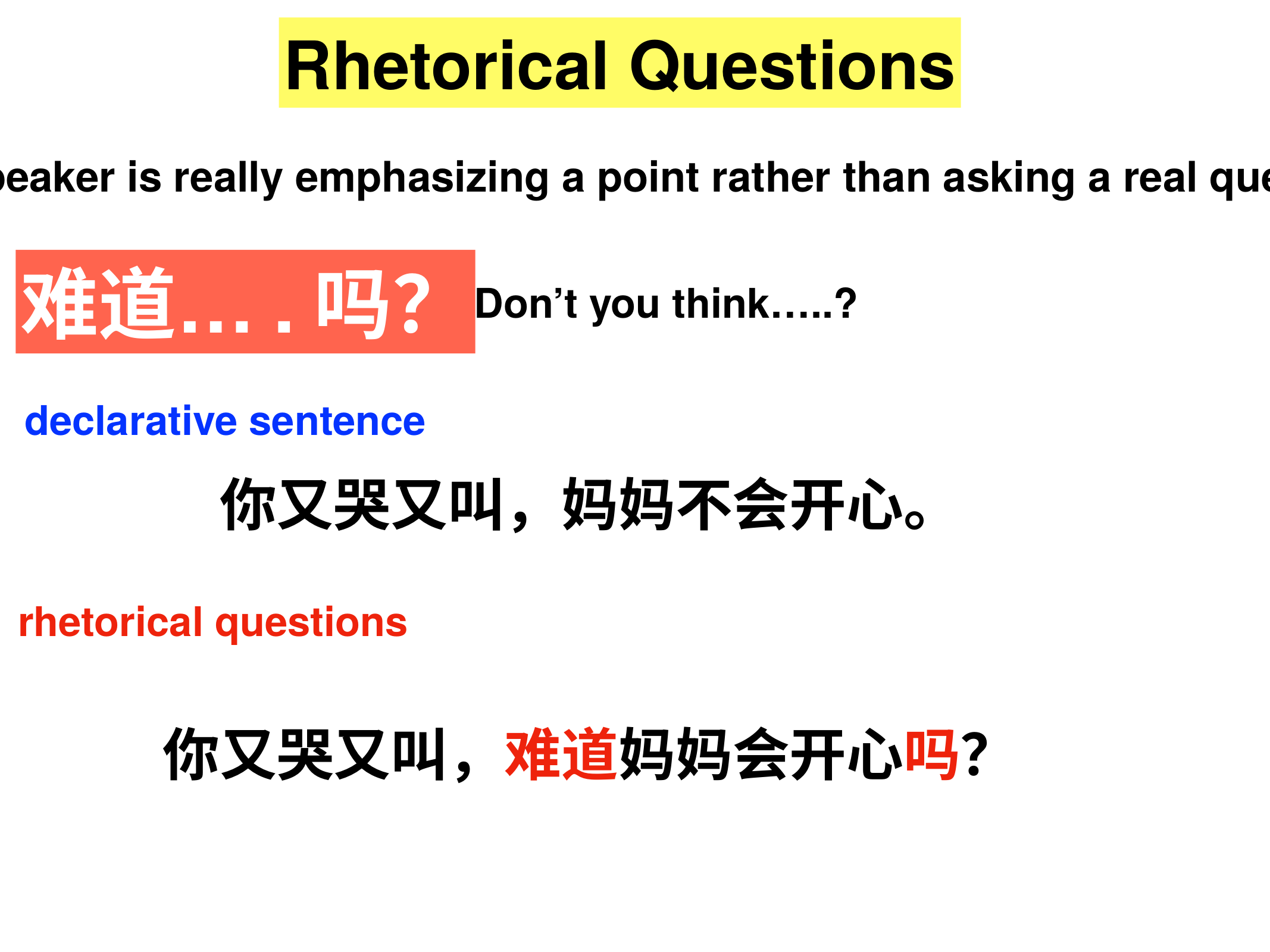

Rhetorical Questions
The speaker is really emphasizing a point rather than asking a real question.
难道….吗？
Don’t you think…..?
declarative sentence
你又哭又叫，妈妈不会开心。
rhetorical questions
你又哭又叫，难道妈妈会开心吗？